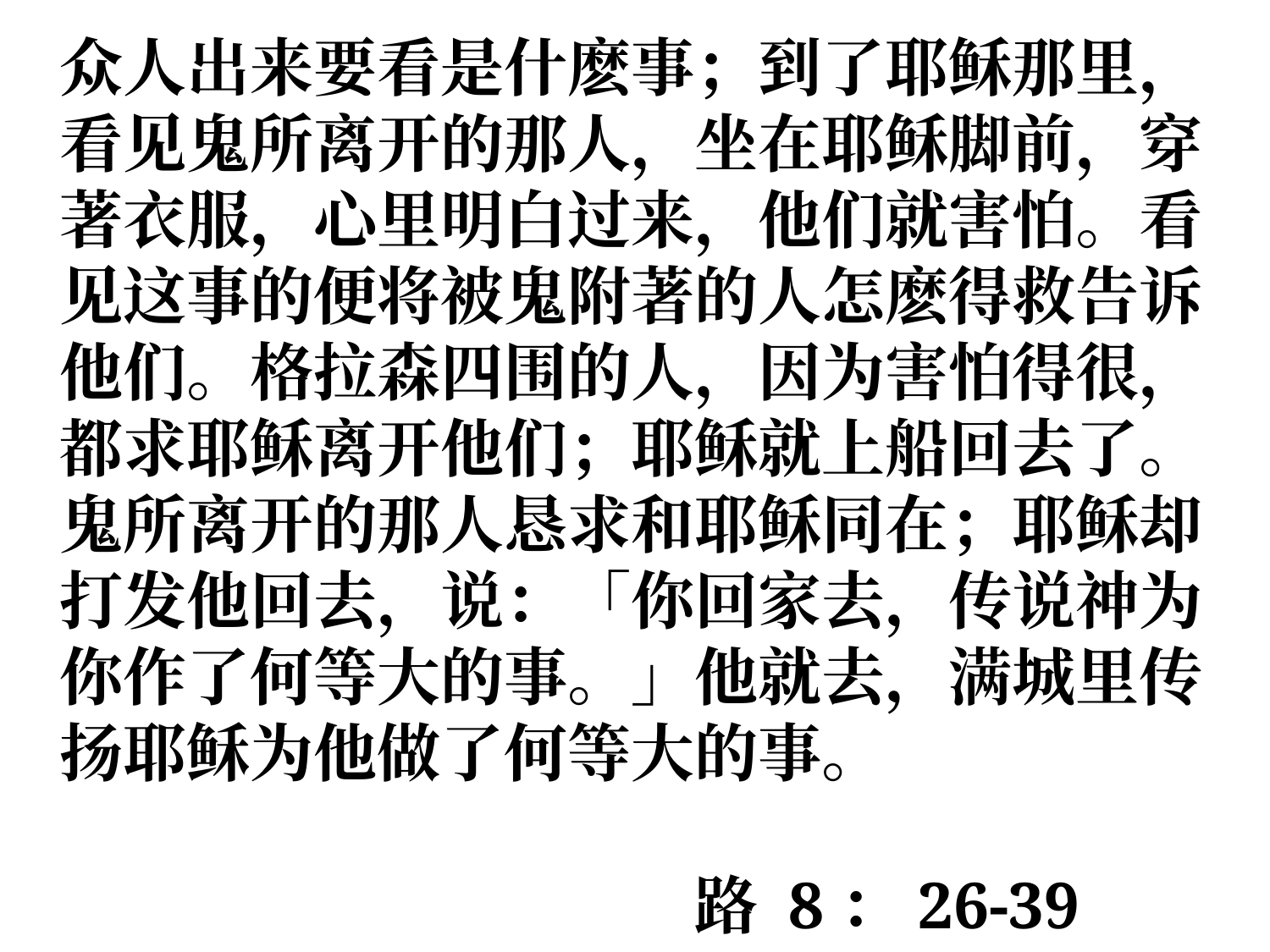

众人出来要看是什麽事；到了耶稣那里，看见鬼所离开的那人，坐在耶稣脚前，穿著衣服，心里明白过来，他们就害怕。看见这事的便将被鬼附著的人怎麽得救告诉他们。格拉森四围的人，因为害怕得很，都求耶稣离开他们；耶稣就上船回去了。鬼所离开的那人恳求和耶稣同在；耶稣却打发他回去，说：「你回家去，传说神为你作了何等大的事。」他就去，满城里传扬耶稣为他做了何等大的事。 																	路 8：26-39